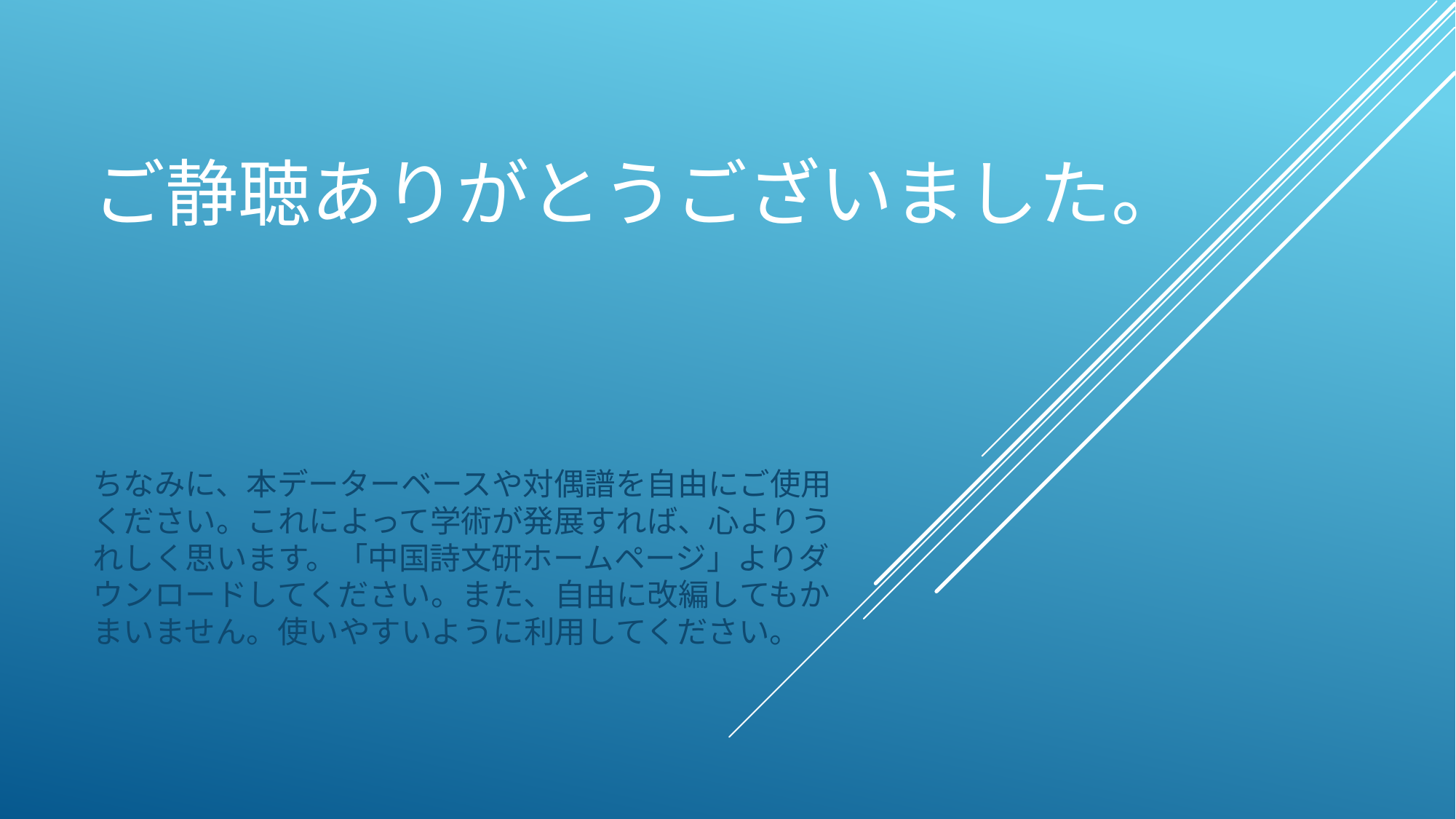

# ご静聴ありがとうございました。
ちなみに、本データーベースや対偶譜を自由にご使用ください。これによって学術が発展すれば、心よりうれしく思います。「中国詩文研ホームページ」よりダウンロードしてください。また、自由に改編してもかまいません。使いやすいように利用してください。